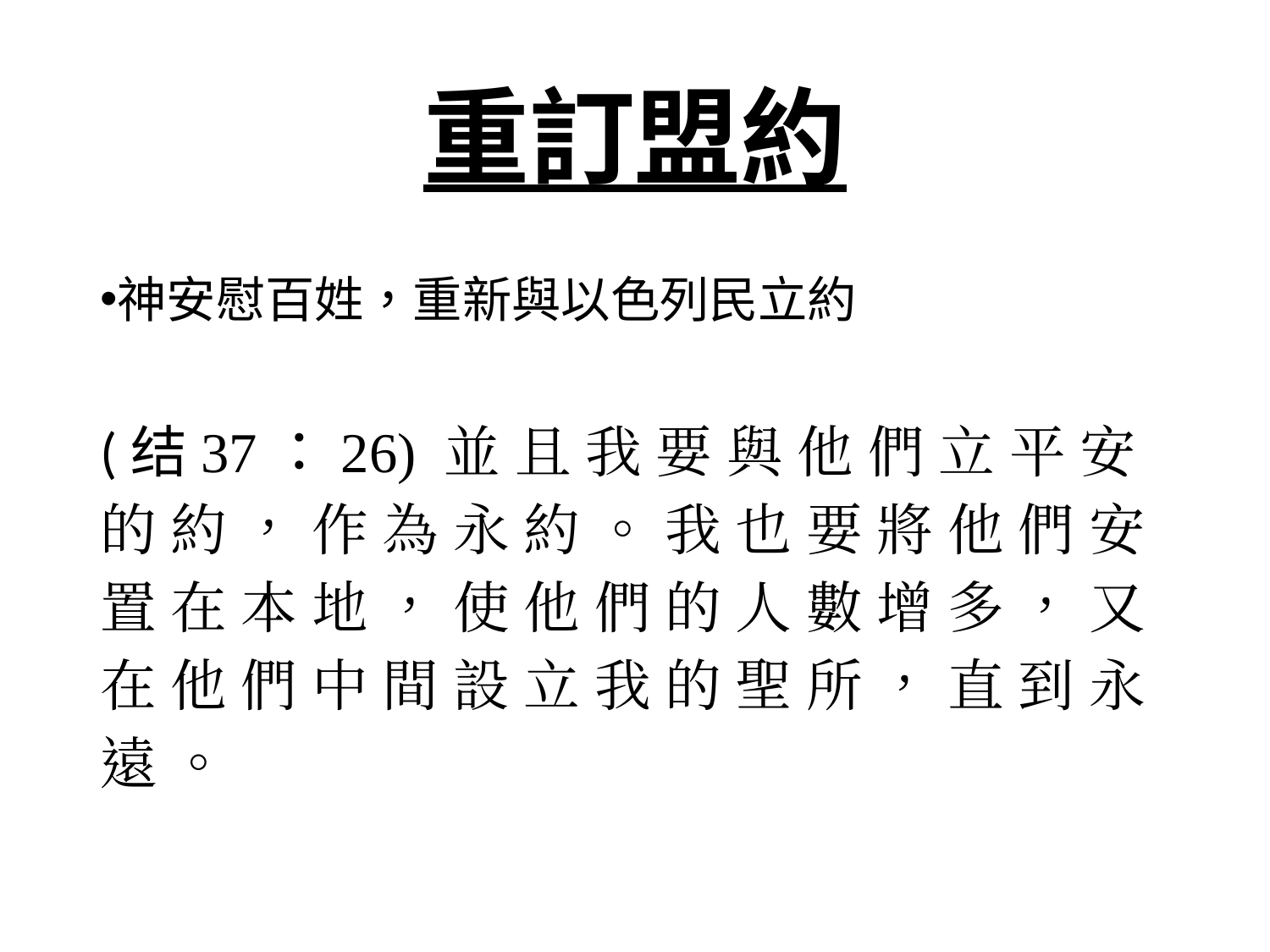

# 重訂盟約
神安慰百姓，重新與以色列民立約
(结37：26) 並 且 我 要 與 他 們 立 平 安 的 約 ， 作 為 永 約 。 我 也 要 將 他 們 安 置 在 本 地 ， 使 他 們 的 人 數 增 多 ， 又 在 他 們 中 間 設 立 我 的 聖 所 ， 直 到 永 遠 。